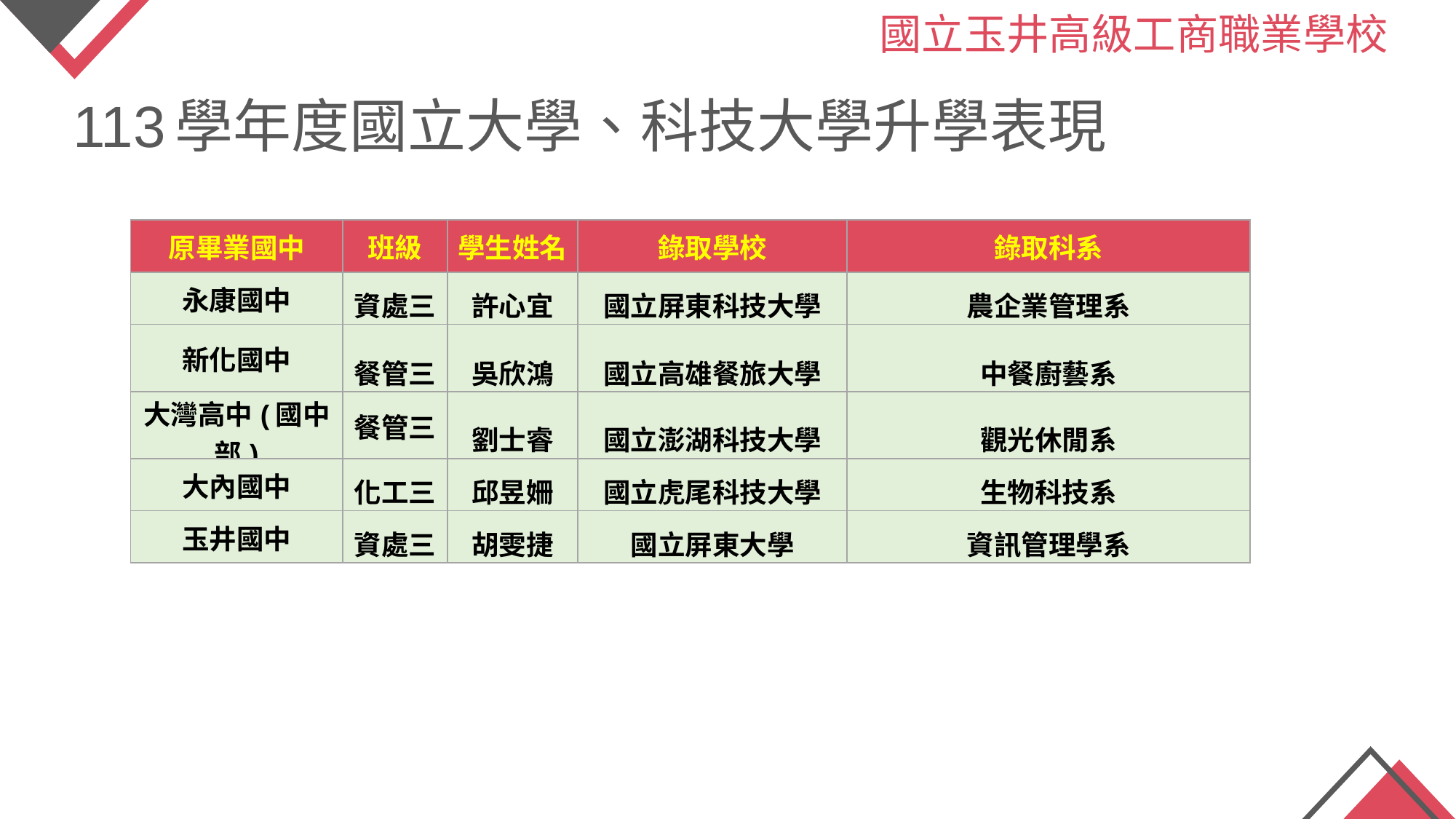

國立玉井高級工商職業學校
113學年度國立大學、科技大學升學表現
| 原畢業國中 | 班級 | 學生姓名 | 錄取學校 | 錄取科系 |
| --- | --- | --- | --- | --- |
| 永康國中 | 資處三 | 許心宜 | 國立屏東科技大學 | 農企業管理系 |
| 新化國中 | 餐管三 | 吳欣鴻 | 國立高雄餐旅大學 | 中餐廚藝系 |
| 大灣高中(國中部) | 餐管三 | 劉士睿 | 國立澎湖科技大學 | 觀光休閒系 |
| 大內國中 | 化工三 | 邱昱姍 | 國立虎尾科技大學 | 生物科技系 |
| 玉井國中 | 資處三 | 胡雯捷 | 國立屏東大學 | 資訊管理學系 |